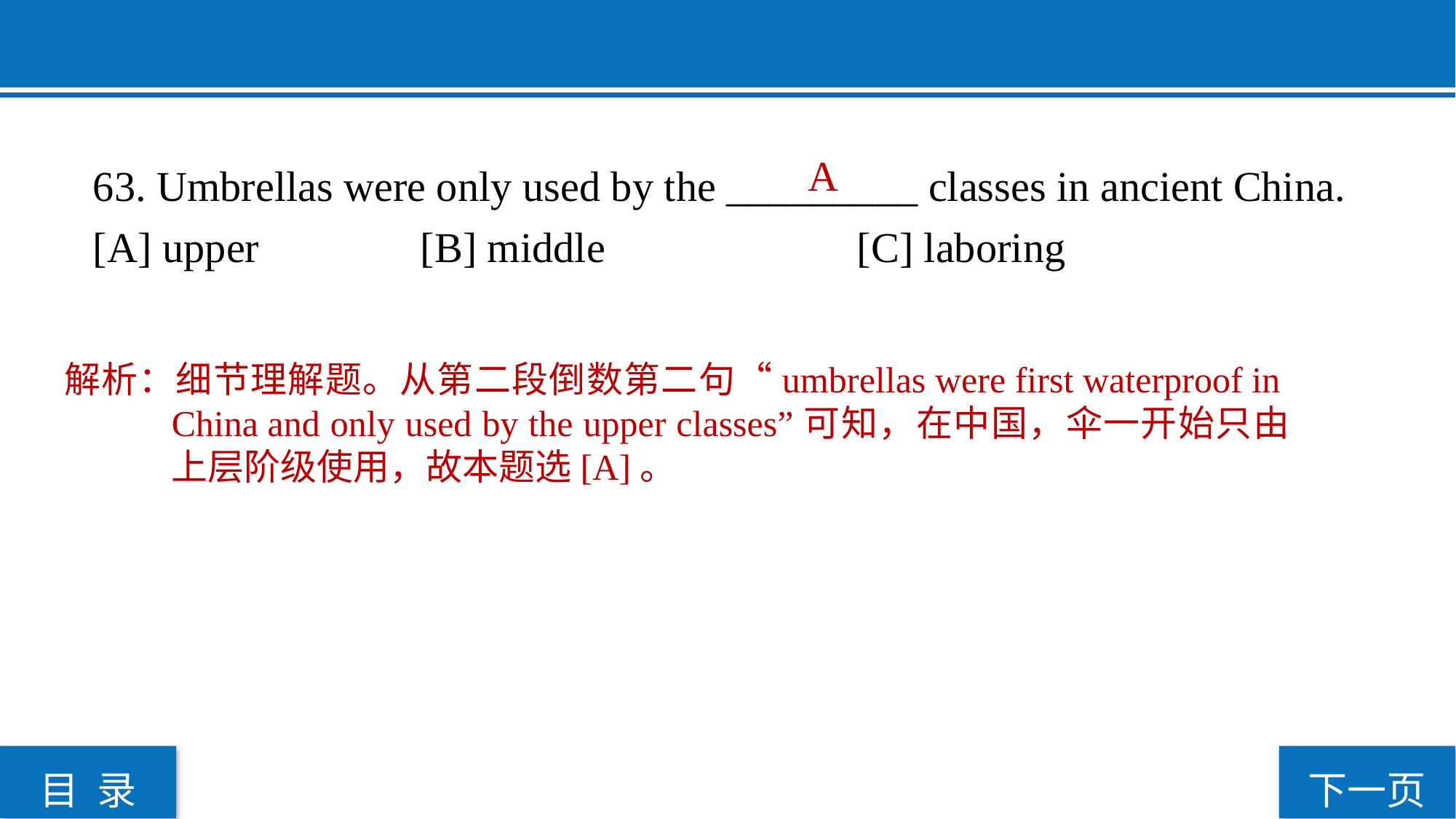

A
63. Umbrellas were only used by the _________ classes in ancient China.
[A] upper 		[B] middle 			[C] laboring
解析：细节理解题。从第二段倒数第二句“umbrellas were first waterproof in China and only used by the upper classes”可知，在中国，伞一开始只由上层阶级使用，故本题选[A]。